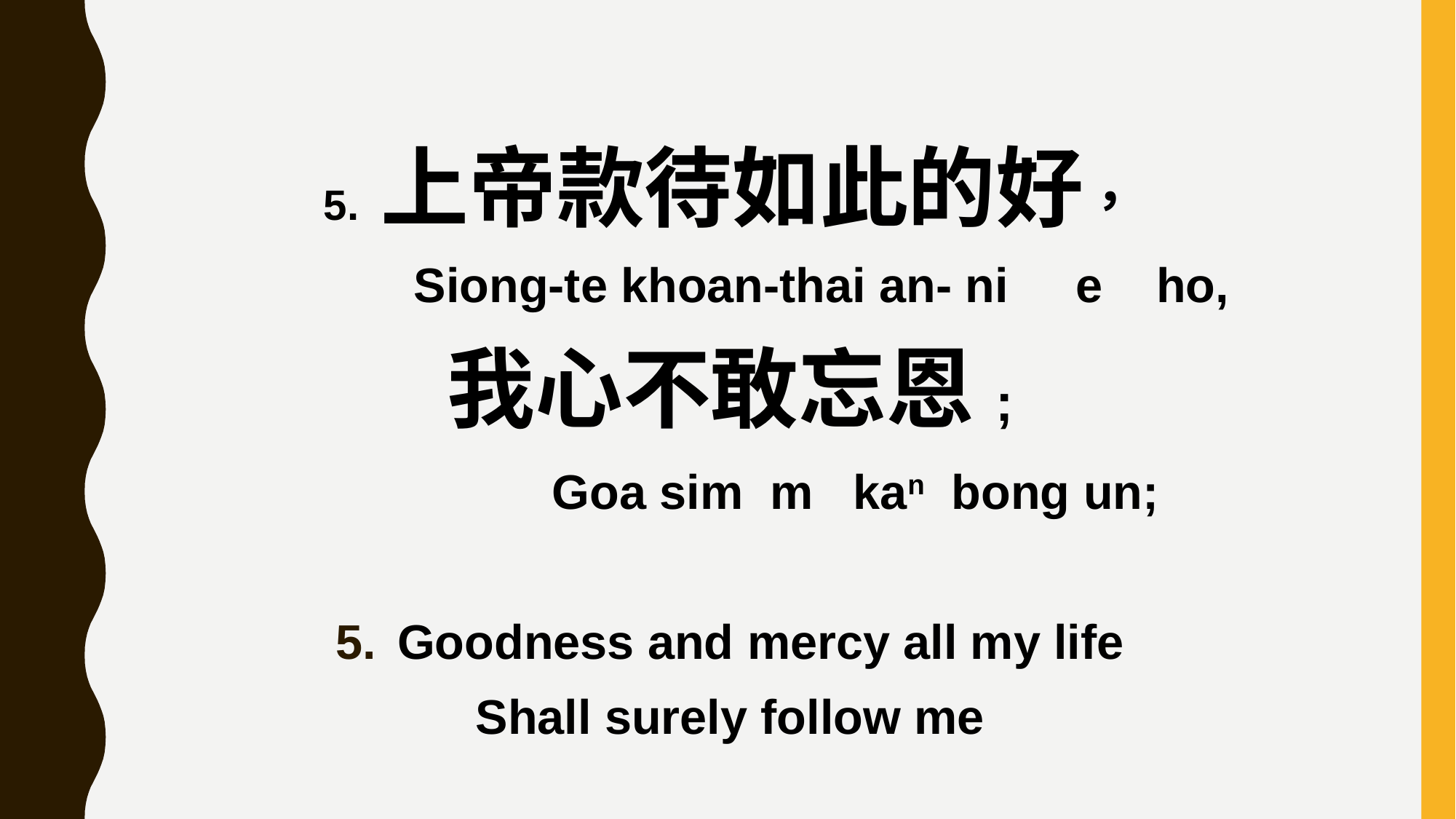

5. 上帝款待如此的好，
                Siong-te khoan-thai an- ni     e    ho,
我心不敢忘恩;
                        Goa sim  m   kan  bong un;

Goodness and mercy all my life
Shall surely follow me